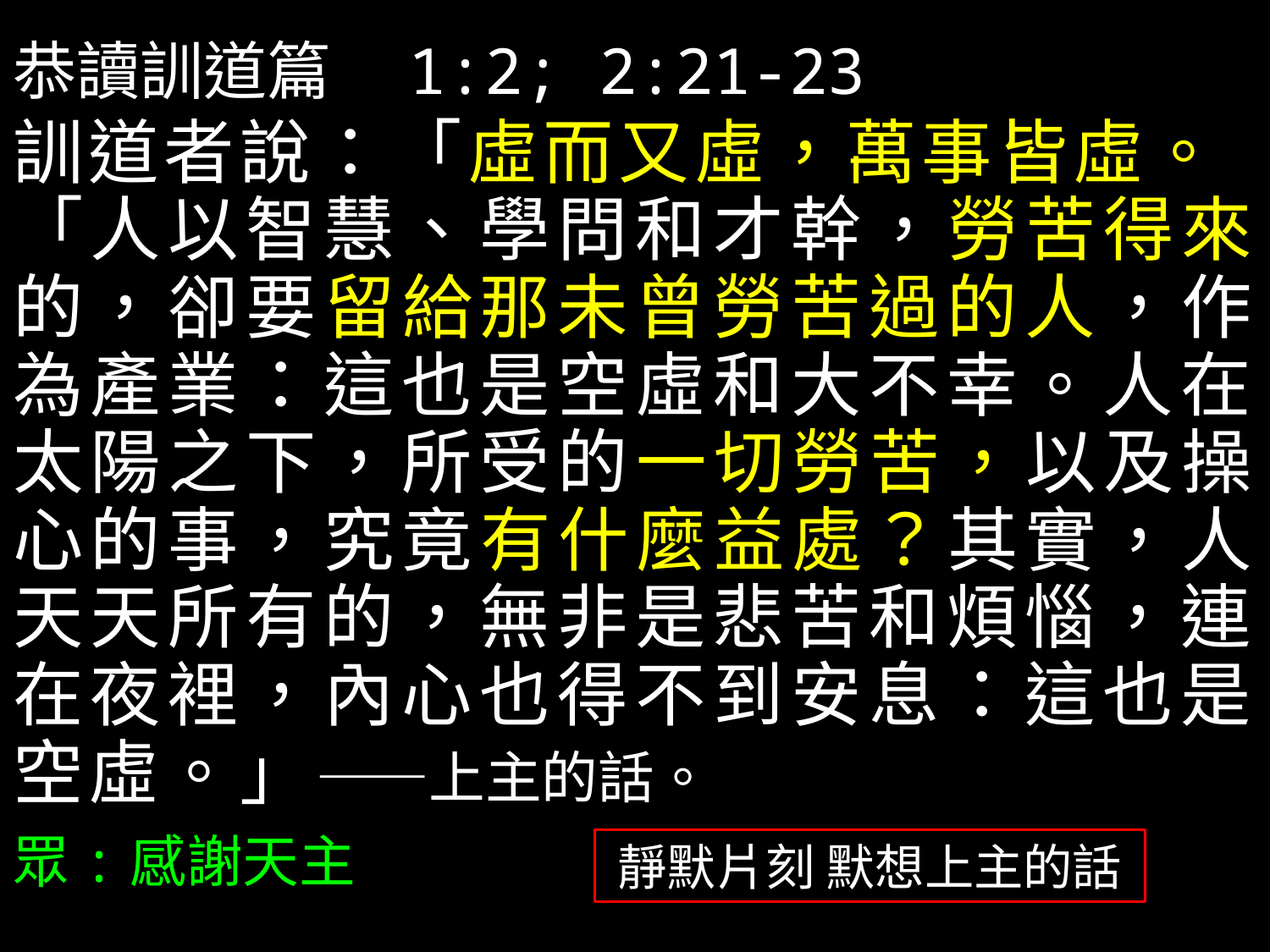

恭讀訓道篇　1:2; 2:21-23
訓道者說：「虛而又虛，萬事皆虛。
「人以智慧、學問和才幹，勞苦得來的，卻要留給那未曾勞苦過的人，作為產業：這也是空虛和大不幸。人在太陽之下，所受的一切勞苦，以及操心的事，究竟有什麼益處？其實，人天天所有的，無非是悲苦和煩惱，連在夜裡，內心也得不到安息：這也是空虛。」——上主的話。
眾:感謝天主

靜默片刻 默想上主的話